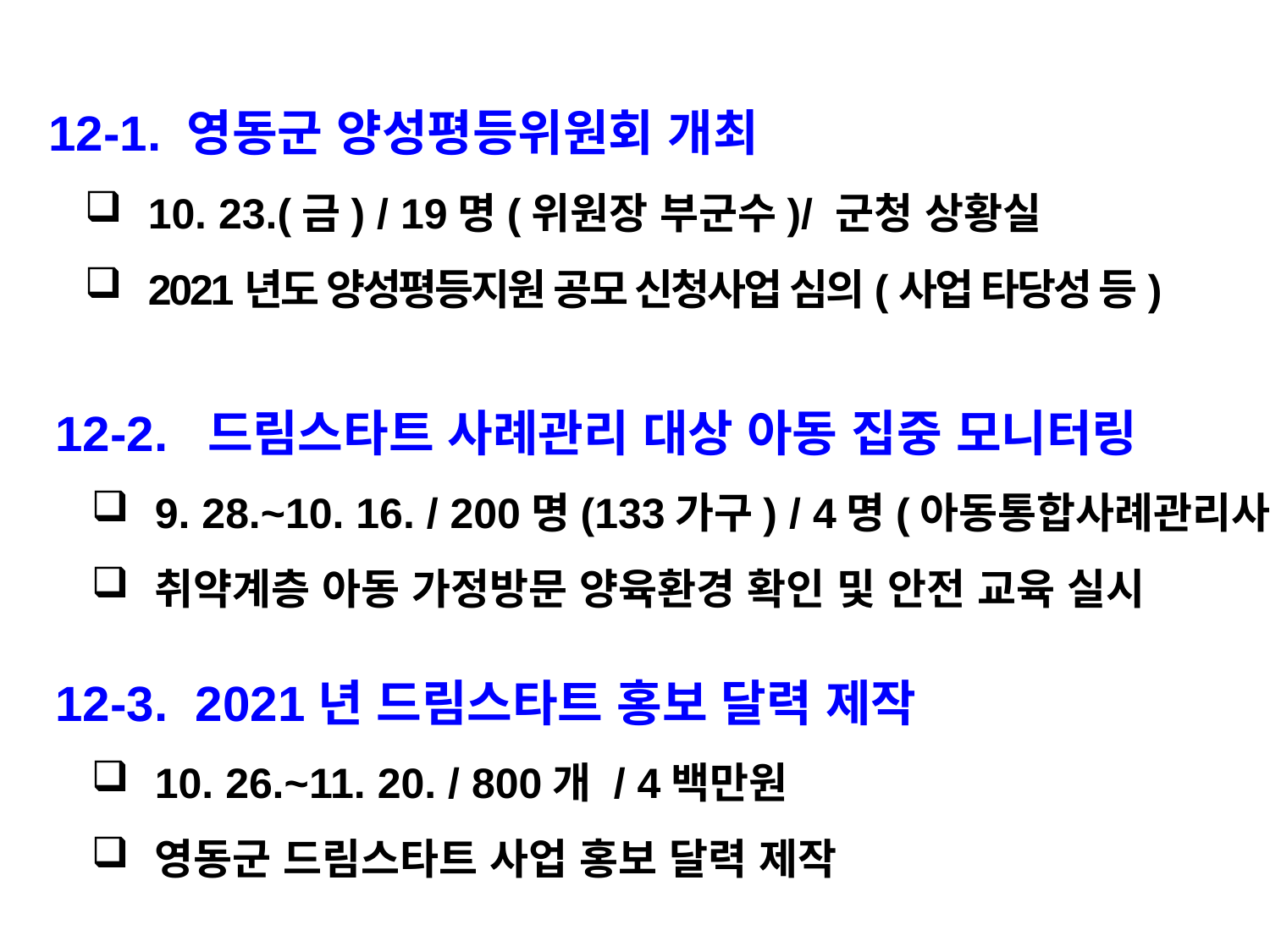

12-1. 영동군 양성평등위원회 개최
10. 23.(금) / 19명(위원장 부군수)/ 군청 상황실
2021년도 양성평등지원 공모 신청사업 심의(사업 타당성 등)
  12-2.  드림스타트 사례관리 대상 아동 집중 모니터링
9. 28.~10. 16. / 200명(133가구) / 4명(아동통합사례관리사)
취약계층 아동 가정방문 양육환경 확인 및 안전 교육 실시

  12-3.  2021년 드림스타트 홍보 달력 제작
10. 26.~11. 20. / 800개 / 4백만원
영동군 드림스타트 사업 홍보 달력 제작